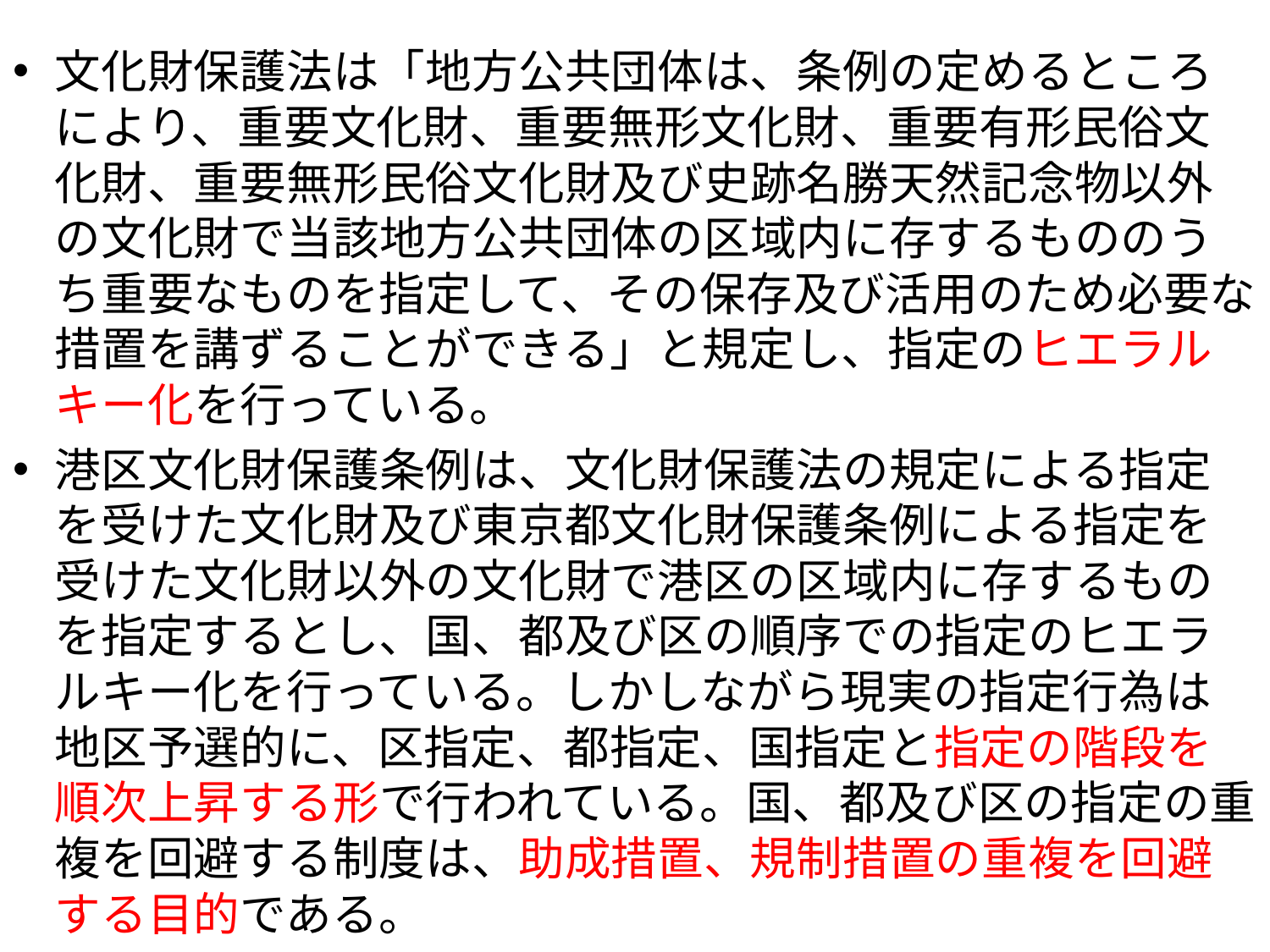

文化財保護法は「地方公共団体は、条例の定めるところにより、重要文化財、重要無形文化財、重要有形民俗文化財、重要無形民俗文化財及び史跡名勝天然記念物以外の文化財で当該地方公共団体の区域内に存するもののうち重要なものを指定して、その保存及び活用のため必要な措置を講ずることができる」と規定し、指定のヒエラルキー化を行っている。
港区文化財保護条例は、文化財保護法の規定による指定を受けた文化財及び東京都文化財保護条例による指定を受けた文化財以外の文化財で港区の区域内に存するものを指定するとし、国、都及び区の順序での指定のヒエラルキー化を行っている。しかしながら現実の指定行為は地区予選的に、区指定、都指定、国指定と指定の階段を順次上昇する形で行われている。国、都及び区の指定の重複を回避する制度は、助成措置、規制措置の重複を回避する目的である。